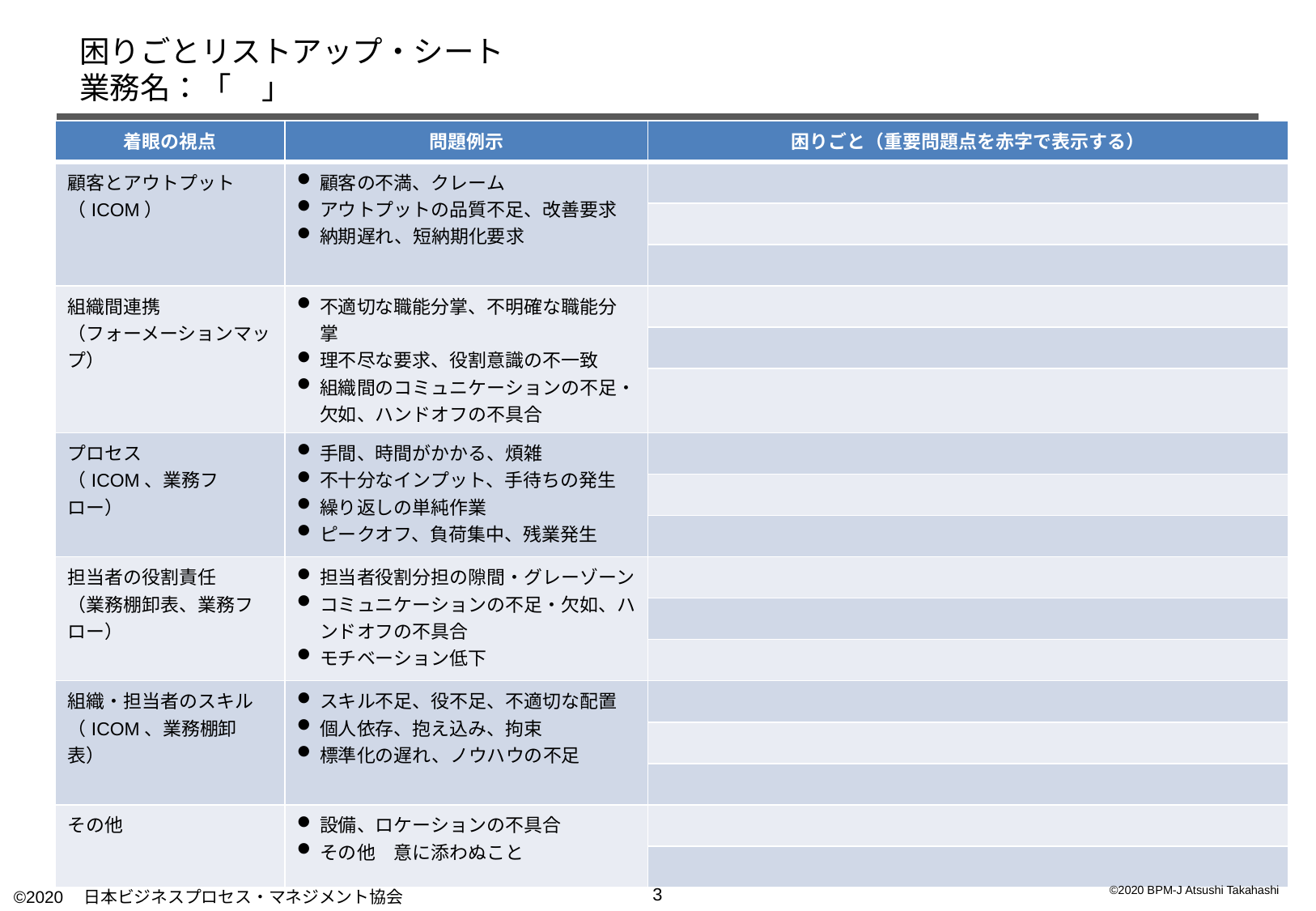

# 困りごとリストアップ・シート 業務名：「　」
| 着眼の視点 | 問題例示 | 困りごと（重要問題点を赤字で表示する） |
| --- | --- | --- |
| 顧客とアウトプット（ICOM） | 顧客の不満、クレーム アウトプットの品質不足、改善要求 納期遅れ、短納期化要求 |  |
|  |  |  |
|  |  |  |
| 組織間連携 （フォーメーションマップ） | 不適切な職能分掌、不明確な職能分掌 理不尽な要求、役割意識の不一致 組織間のコミュニケーションの不足・欠如、ハンドオフの不具合 |  |
|  |  |  |
|  |  |  |
| プロセス （ICOM、業務フロー） | 手間、時間がかかる、煩雑 不十分なインプット、手待ちの発生 繰り返しの単純作業 ピークオフ、負荷集中、残業発生 |  |
|  |  |  |
|  |  |  |
| 担当者の役割責任 （業務棚卸表、業務フロー） | 担当者役割分担の隙間・グレーゾーン コミュニケーションの不足・欠如、ハンドオフの不具合 モチベーション低下 |  |
|  |  |  |
|  |  |  |
| 組織・担当者のスキル（ICOM、業務棚卸表） | スキル不足、役不足、不適切な配置 個人依存、抱え込み、拘束 標準化の遅れ、ノウハウの不足 |  |
|  |  |  |
|  |  |  |
| その他 | 設備、ロケーションの不具合 その他　意に添わぬこと |  |
|  |  |  |
©2020 BPM-J Atsushi Takahashi
3
©2020　日本ビジネスプロセス・マネジメント協会